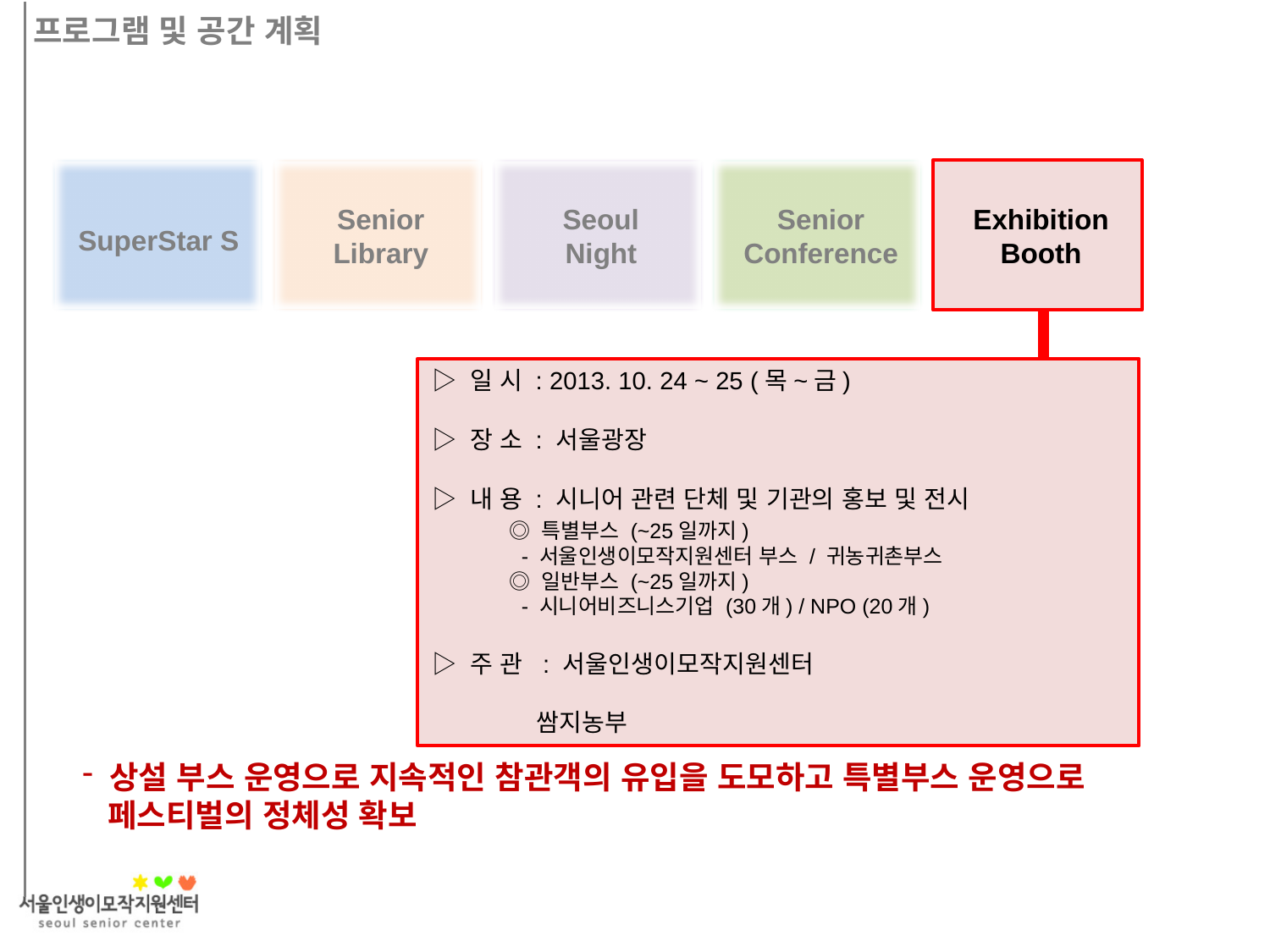

프로그램 및 공간 계획

Senior
Library
Seoul
Night
Senior Conference
Exhibition
Booth
SuperStar S

▷ 일 시 : 2013. 10. 24 ~ 25 (목~금)

▷ 장 소 : 서울광장

▷ 내 용 : 시니어 관련 단체 및 기관의 홍보 및 전시

             ◎ 특별부스 (~25일까지)
               - 서울인생이모작지원센터 부스 / 귀농귀촌부스
             ◎ 일반부스 (~25일까지)
               - 시니어비즈니스기업 (30개) / NPO (20개)

▷ 주 관  : 서울인생이모작지원센터

              쌈지농부

 상설 부스 운영으로 지속적인 참관객의 유입을 도모하고 특별부스 운영으로
  페스티벌의 정체성 확보
25